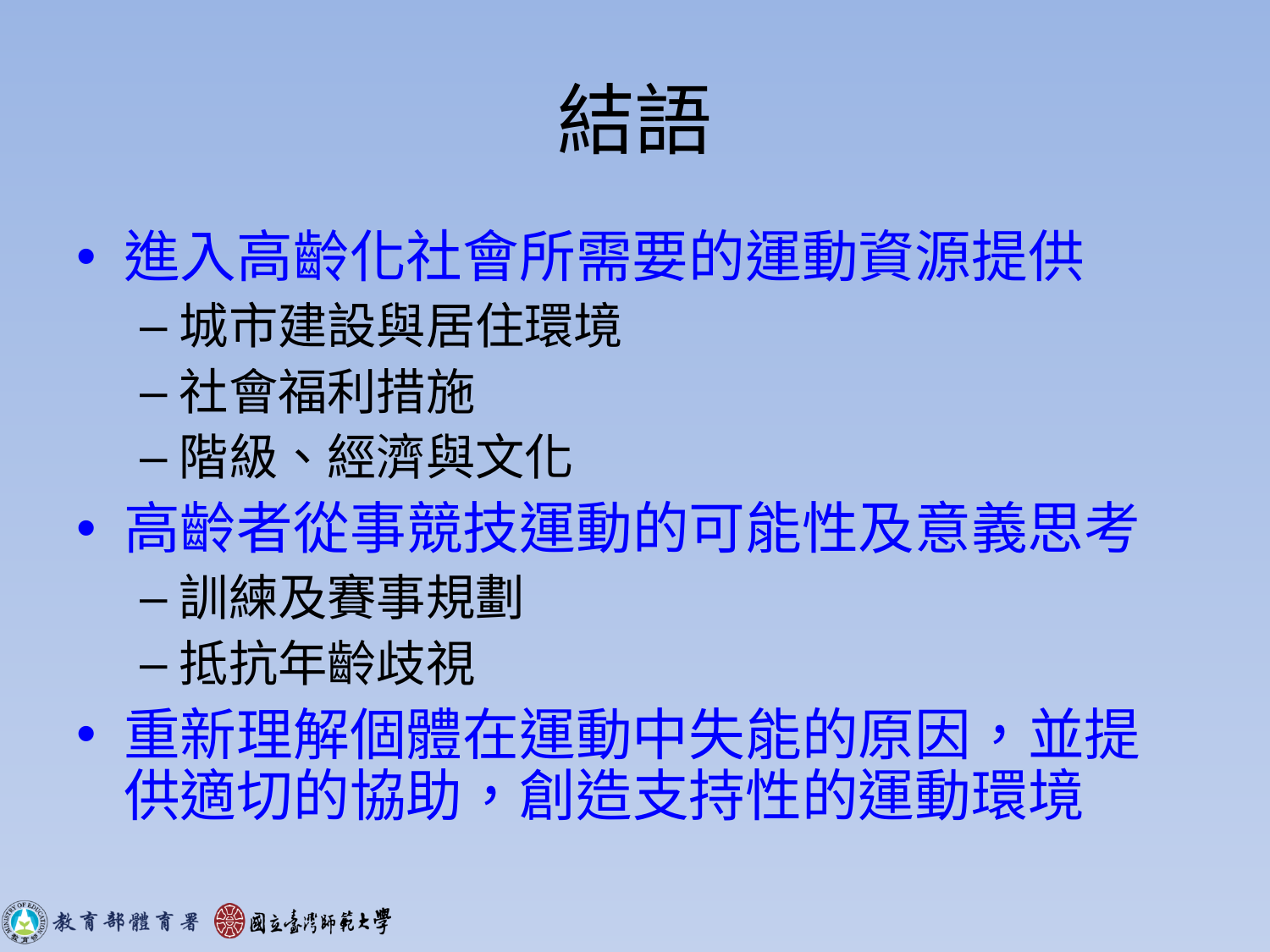

# 結語
進入高齡化社會所需要的運動資源提供
城市建設與居住環境
社會福利措施
階級、經濟與文化
高齡者從事競技運動的可能性及意義思考
訓練及賽事規劃
抵抗年齡歧視
重新理解個體在運動中失能的原因，並提供適切的協助，創造支持性的運動環境